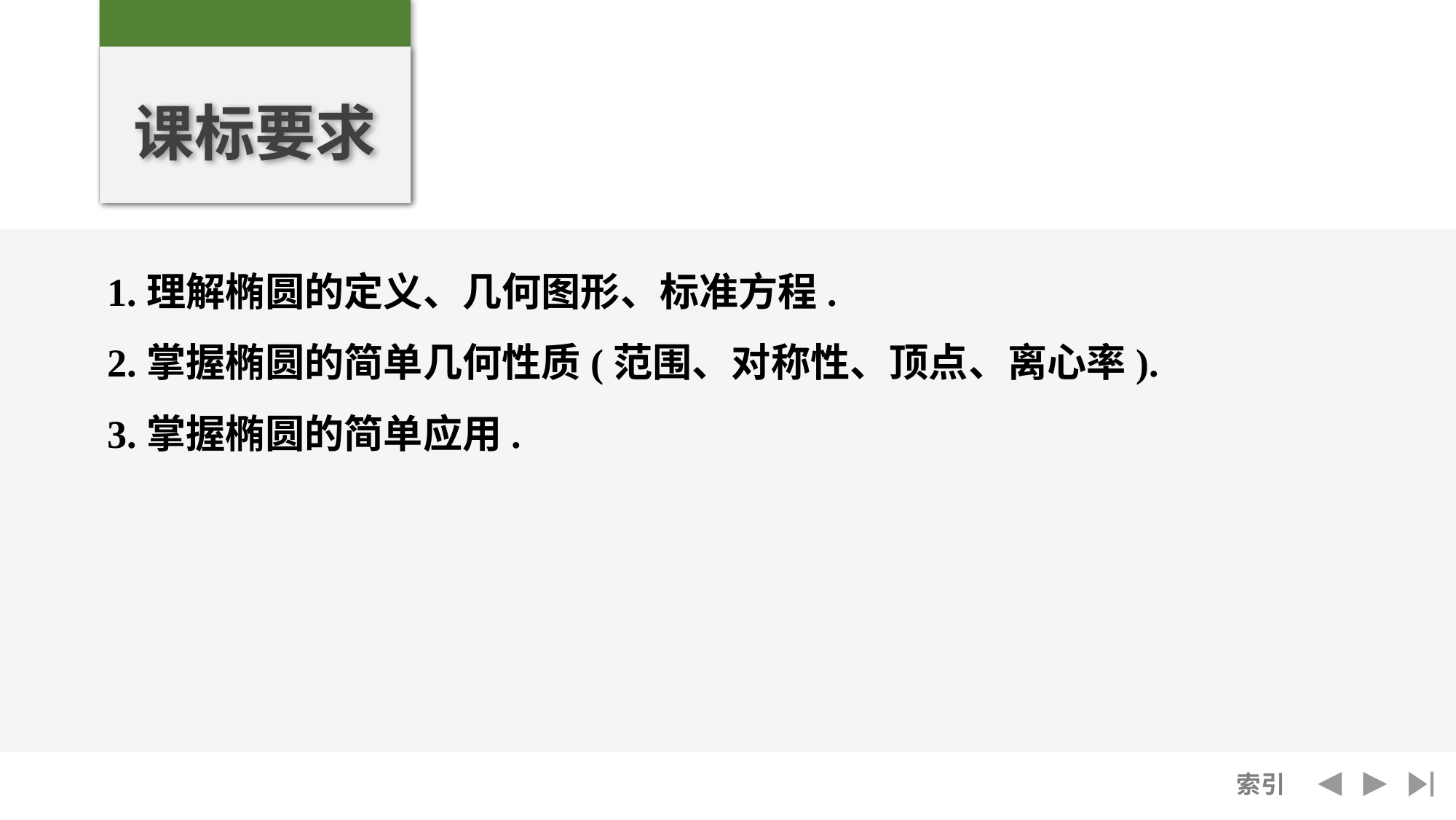

1.理解椭圆的定义、几何图形、标准方程.
2.掌握椭圆的简单几何性质(范围、对称性、顶点、离心率).
3.掌握椭圆的简单应用.